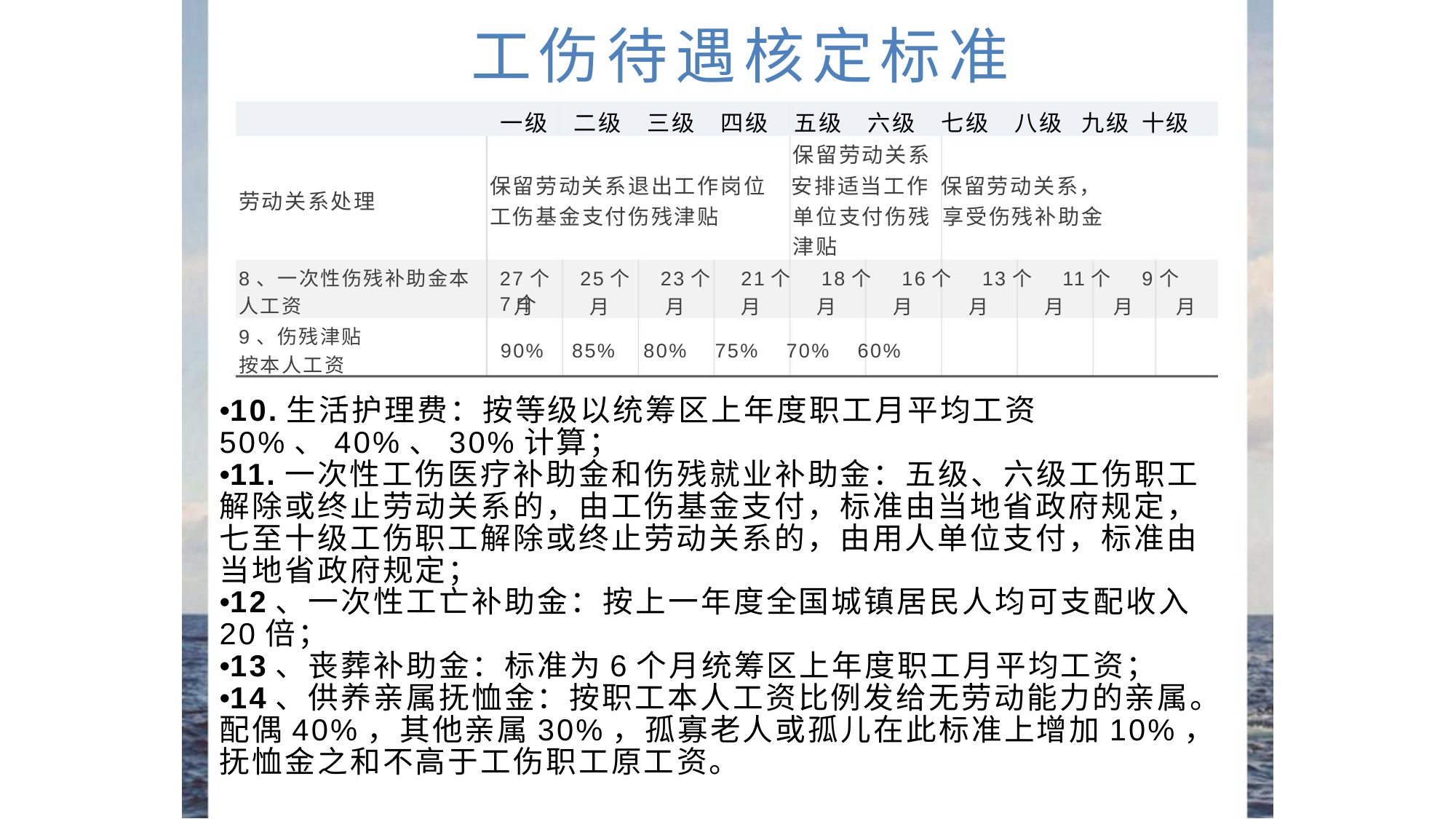

工伤待遇核定标准
一级 二级 三级 四级 五级 六级 七级 八级 九级 十级
保留劳动关系
保留劳动关系退出工作岗位 安排适当工作 保留劳动关系，
劳动关系处理
工伤基金支付伤残津贴
单位支付伤残 享受伤残补助金
津贴
8、一次性伤残补助金本
人工资
27个 25个 23个 21个 18个 16个 13个 11个 9个 7个
月
月
月
月
月
月
月
月
月
月
9、伤残津贴
按本人工资
90% 85% 80% 75% 70% 60%
•10.生活护理费：按等级以统筹区上年度职工月平均工资50%、40%、30%计算；
•11.一次性工伤医疗补助金和伤残就业补助金：五级、六级工伤职工解除或终止劳动关系的，由工伤基金支付，标准由当地省政府规定，七至十级工伤职工解除或终止劳动关系的，由用人单位支付，标准由当地省政府规定；
•12、一次性工亡补助金：按上一年度全国城镇居民人均可支配收入20倍；
•13、丧葬补助金：标准为6个月统筹区上年度职工月平均工资；
•14、供养亲属抚恤金：按职工本人工资比例发给无劳动能力的亲属。配偶40%，其他亲属30%，孤寡老人或孤儿在此标准上增加10%，抚恤金之和不高于工伤职工原工资。